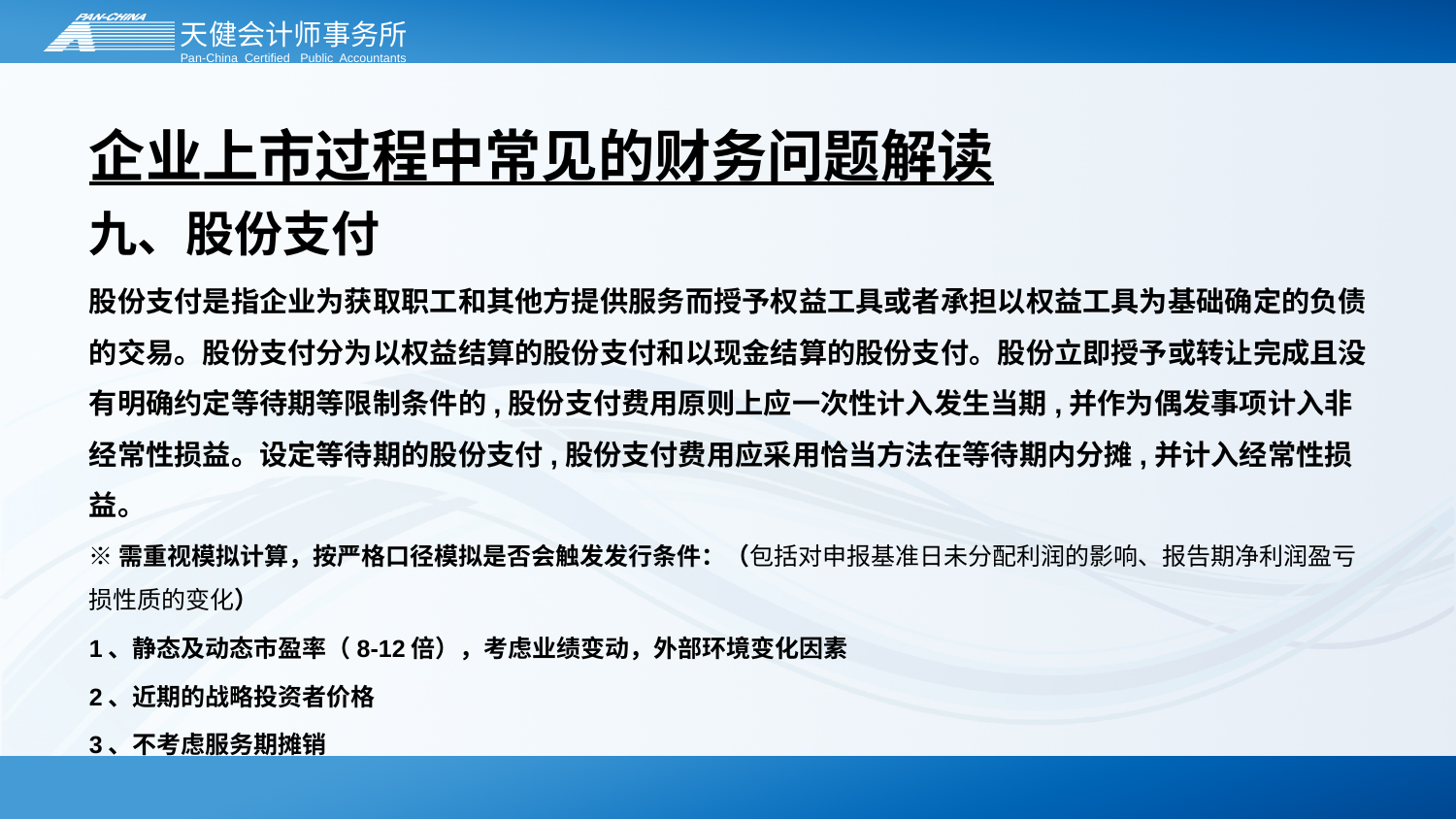

# 企业上市过程中常见的财务问题解读
九、股份支付
股份支付是指企业为获取职工和其他方提供服务而授予权益工具或者承担以权益工具为基础确定的负债的交易。股份支付分为以权益结算的股份支付和以现金结算的股份支付。股份立即授予或转让完成且没有明确约定等待期等限制条件的,股份支付费用原则上应一次性计入发生当期,并作为偶发事项计入非经常性损益。设定等待期的股份支付,股份支付费用应采用恰当方法在等待期内分摊,并计入经常性损益。
※需重视模拟计算，按严格口径模拟是否会触发发行条件：（包括对申报基准日未分配利润的影响、报告期净利润盈亏损性质的变化）
1、静态及动态市盈率（8-12倍），考虑业绩变动，外部环境变化因素
2、近期的战略投资者价格
3、不考虑服务期摊销

15